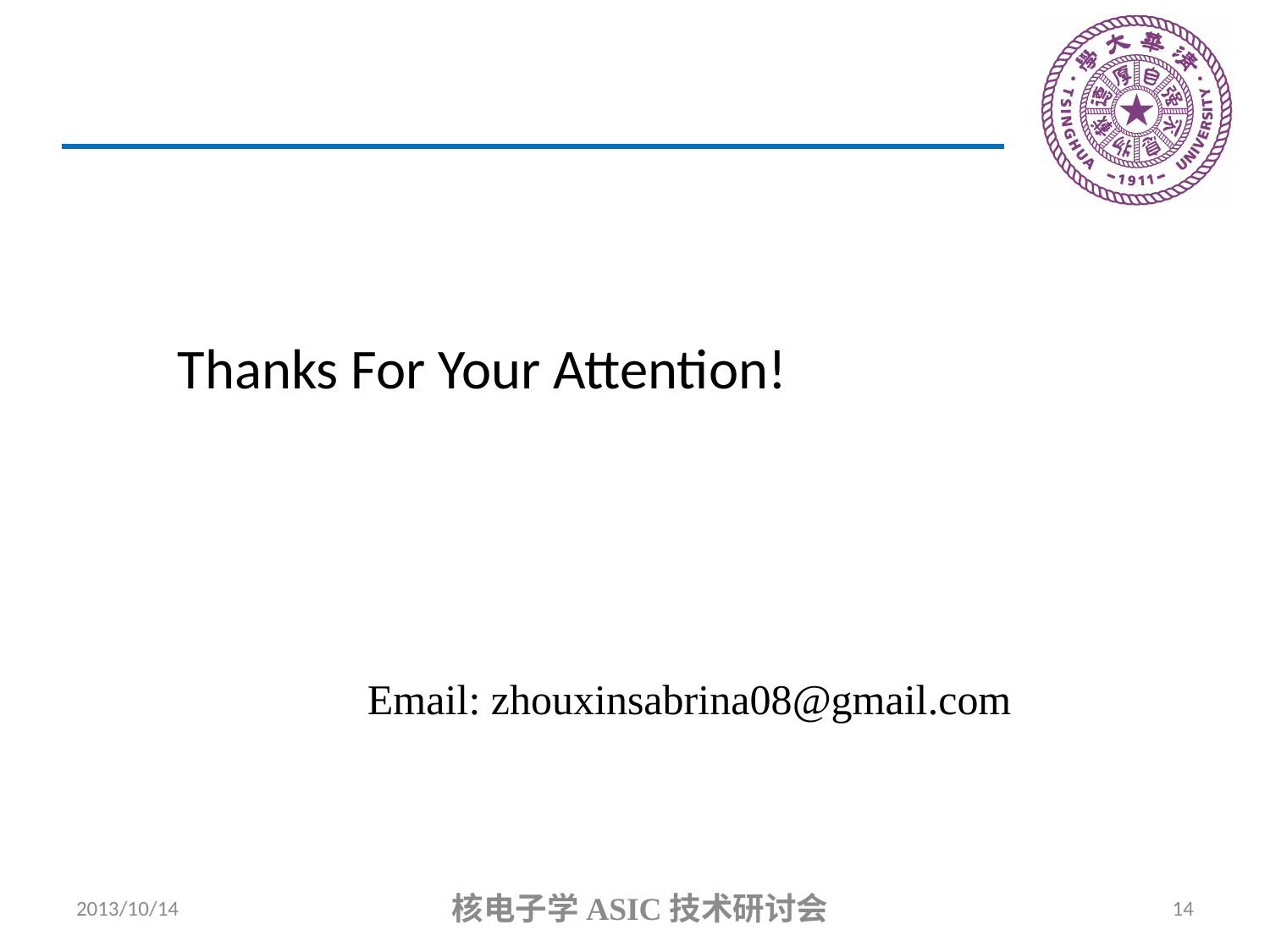

Thanks For Your Attention!
Email: zhouxinsabrina08@gmail.com
2013/10/14
核电子学ASIC技术研讨会
14